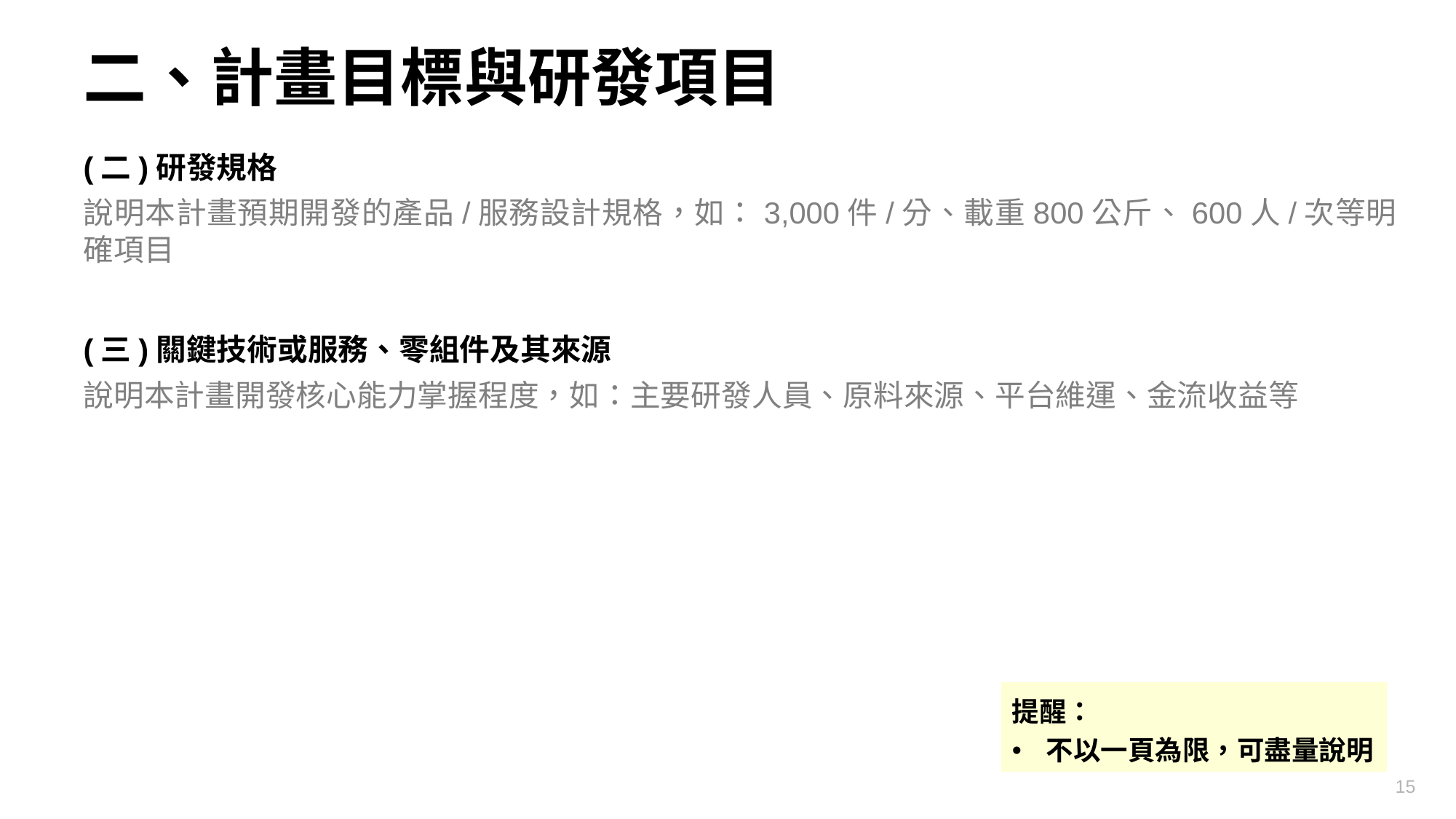

# 二、計畫目標與研發項目
(二)研發規格
說明本計畫預期開發的產品/服務設計規格，如：3,000件/分、載重800公斤、600人/次等明確項目

(三)關鍵技術或服務、零組件及其來源
說明本計畫開發核心能力掌握程度，如：主要研發人員、原料來源、平台維運、金流收益等

提醒：
不以一頁為限，可盡量說明
15